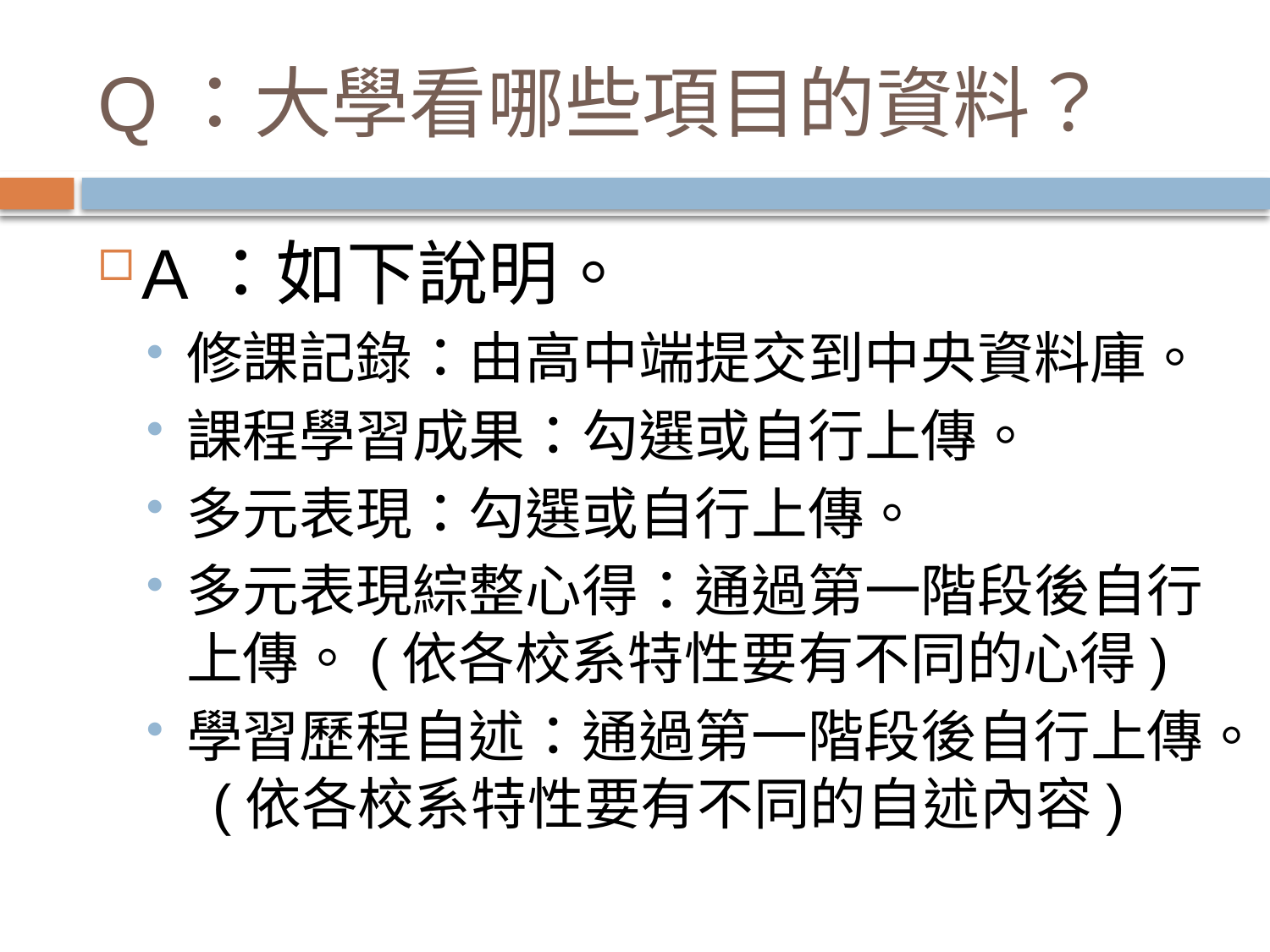

# Q：大學看哪些項目的資料？
A：如下說明。
修課記錄：由高中端提交到中央資料庫。
課程學習成果：勾選或自行上傳。
多元表現：勾選或自行上傳。
多元表現綜整心得：通過第一階段後自行上傳。(依各校系特性要有不同的心得)
學習歷程自述：通過第一階段後自行上傳。 (依各校系特性要有不同的自述內容)